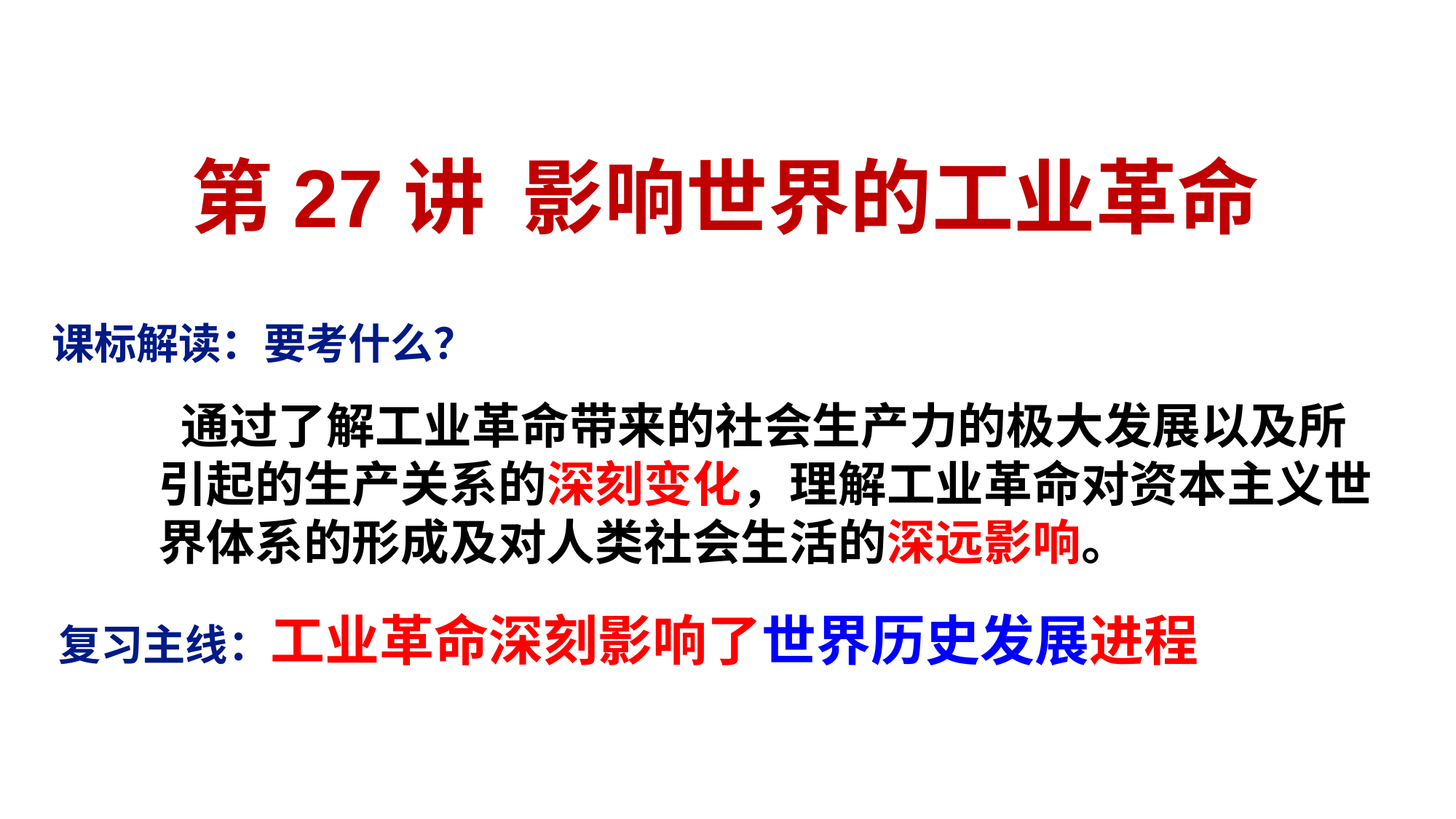

第27讲  影响世界的工业革命
课标解读：要考什么？
 通过了解工业革命带来的社会生产力的极大发展以及所引起的生产关系的深刻变化，理解工业革命对资本主义世界体系的形成及对人类社会生活的深远影响。
复习主线：工业革命深刻影响了世界历史发展进程